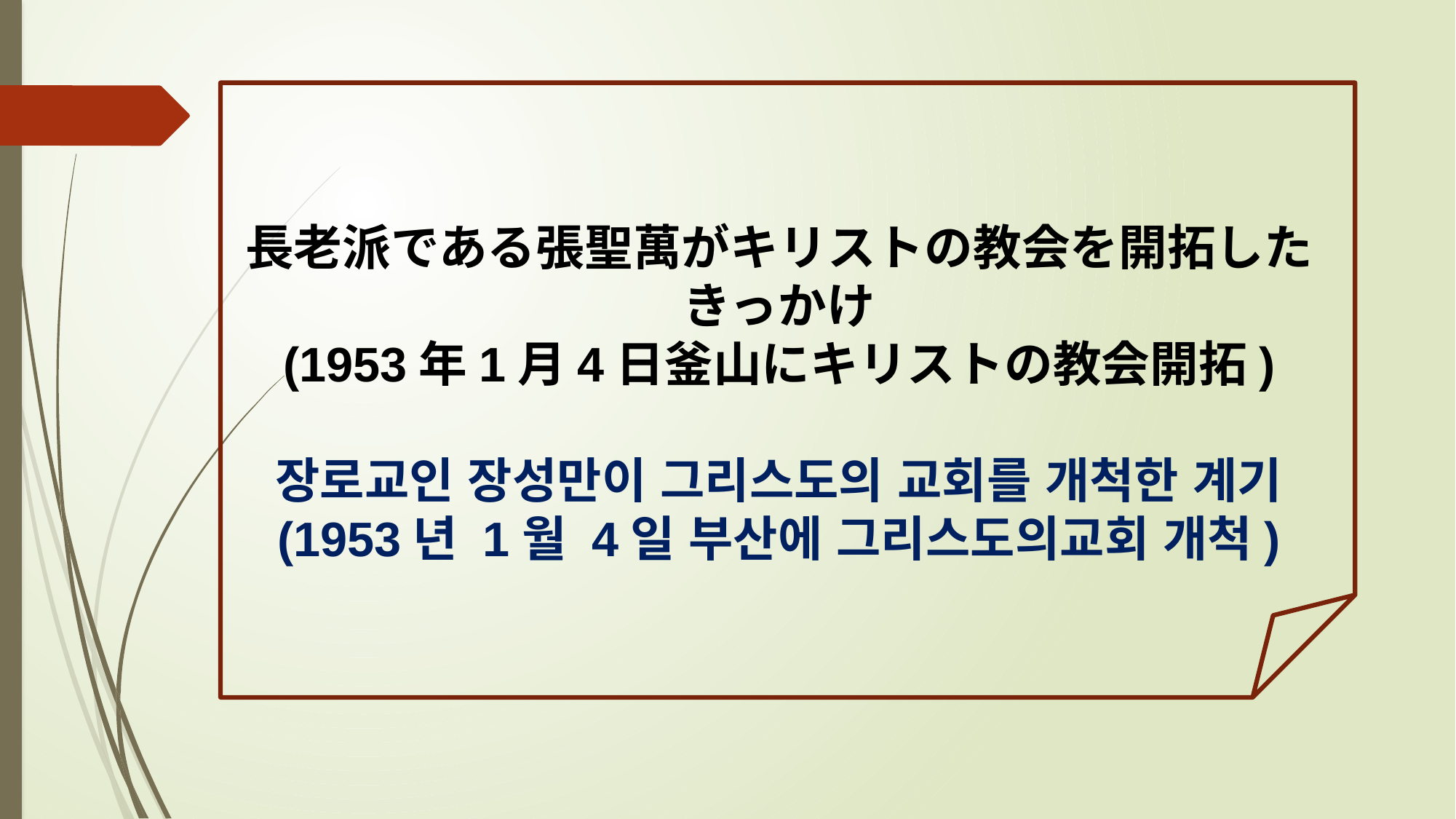

長老派である張聖萬がキリストの教会を開拓したきっかけ
(1953年1月4日釜山にキリストの教会開拓)

장로교인 장성만이 그리스도의 교회를 개척한 계기
(1953년 1월 4일 부산에 그리스도의교회 개척)